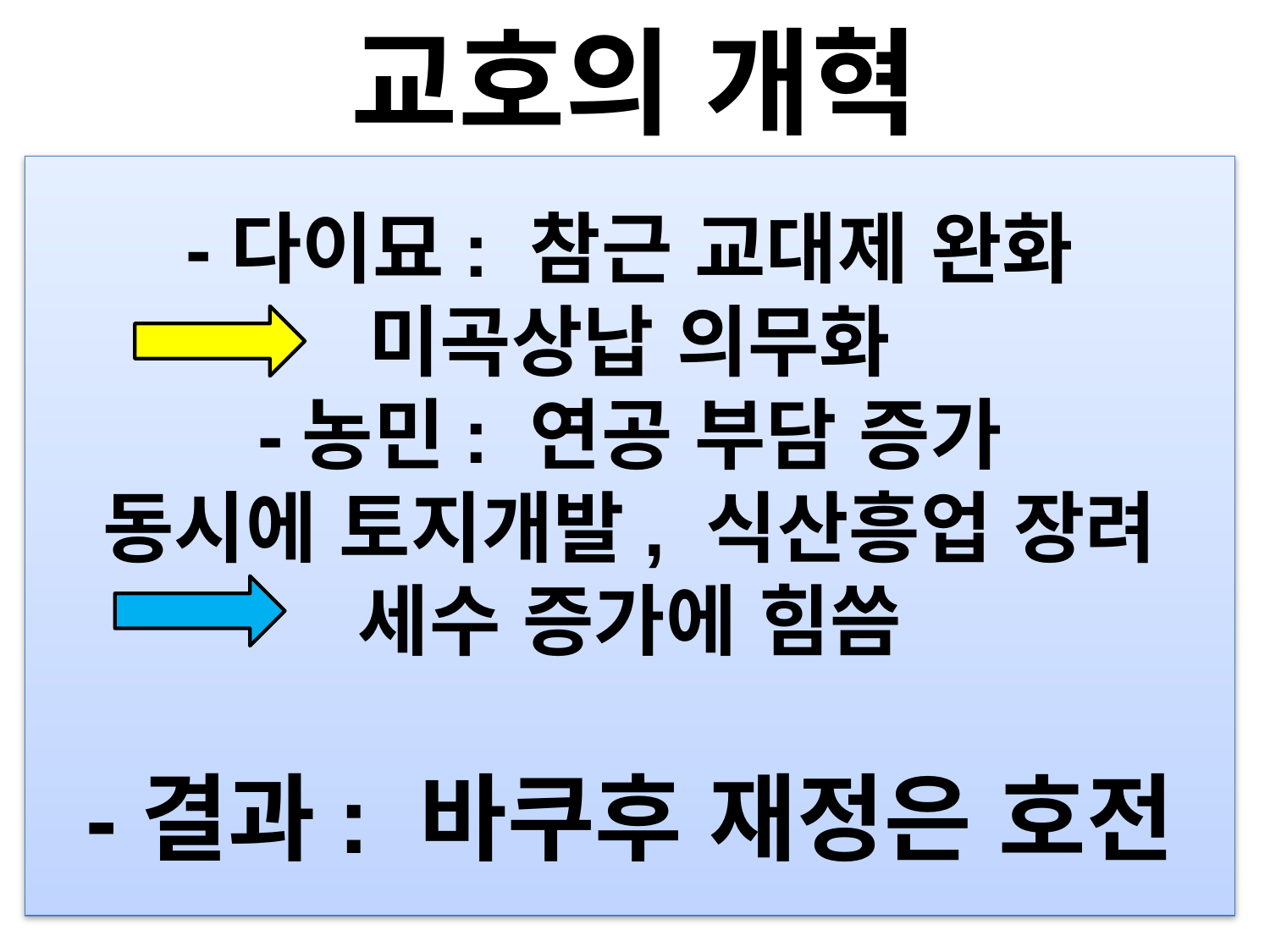

# 교호의 개혁
-다이묘: 참근 교대제 완화 미곡상납 의무화
-농민: 연공 부담 증가
동시에 토지개발, 식산흥업 장려 세수 증가에 힘씀

-결과: 바쿠후 재정은 호전